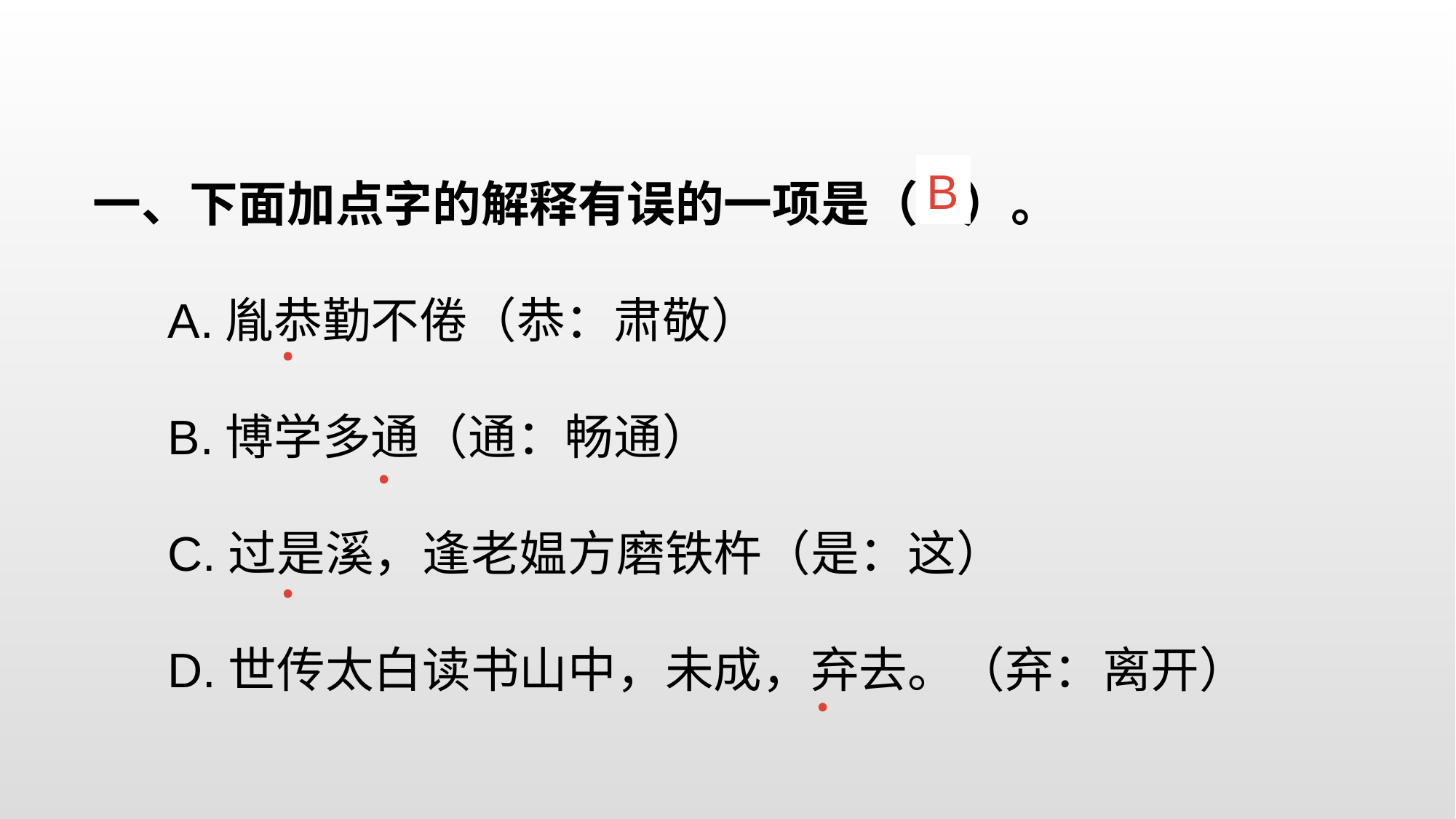

一、下面加点字的解释有误的一项是（    ）。
A.胤恭勤不倦（恭：肃敬）
B.博学多通（通：畅通）
C.过是溪，逢老媪方磨铁杵（是：这）
D.世传太白读书山中，未成，弃去。（弃：离开）
B
﹒
﹒
﹒
﹒